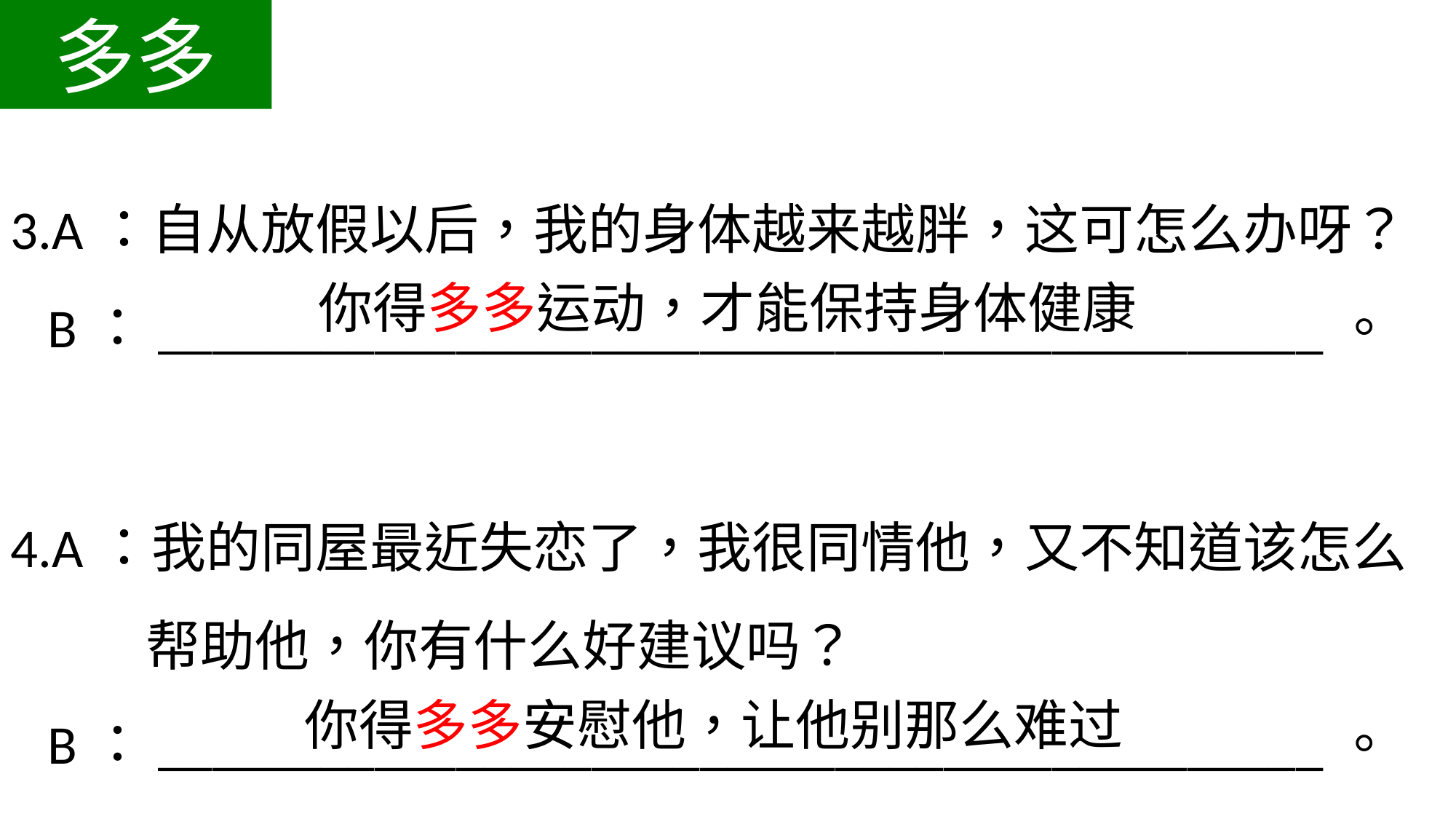

多多
3.A：自从放假以后，我的身体越来越胖，这可怎么办呀？
   B：___________________________________________。
你得多多运动，才能保持身体健康
4.A：我的同屋最近失恋了，我很同情他，又不知道该怎么
          帮助他，你有什么好建议吗？
   B：___________________________________________。
你得多多安慰他，让他别那么难过